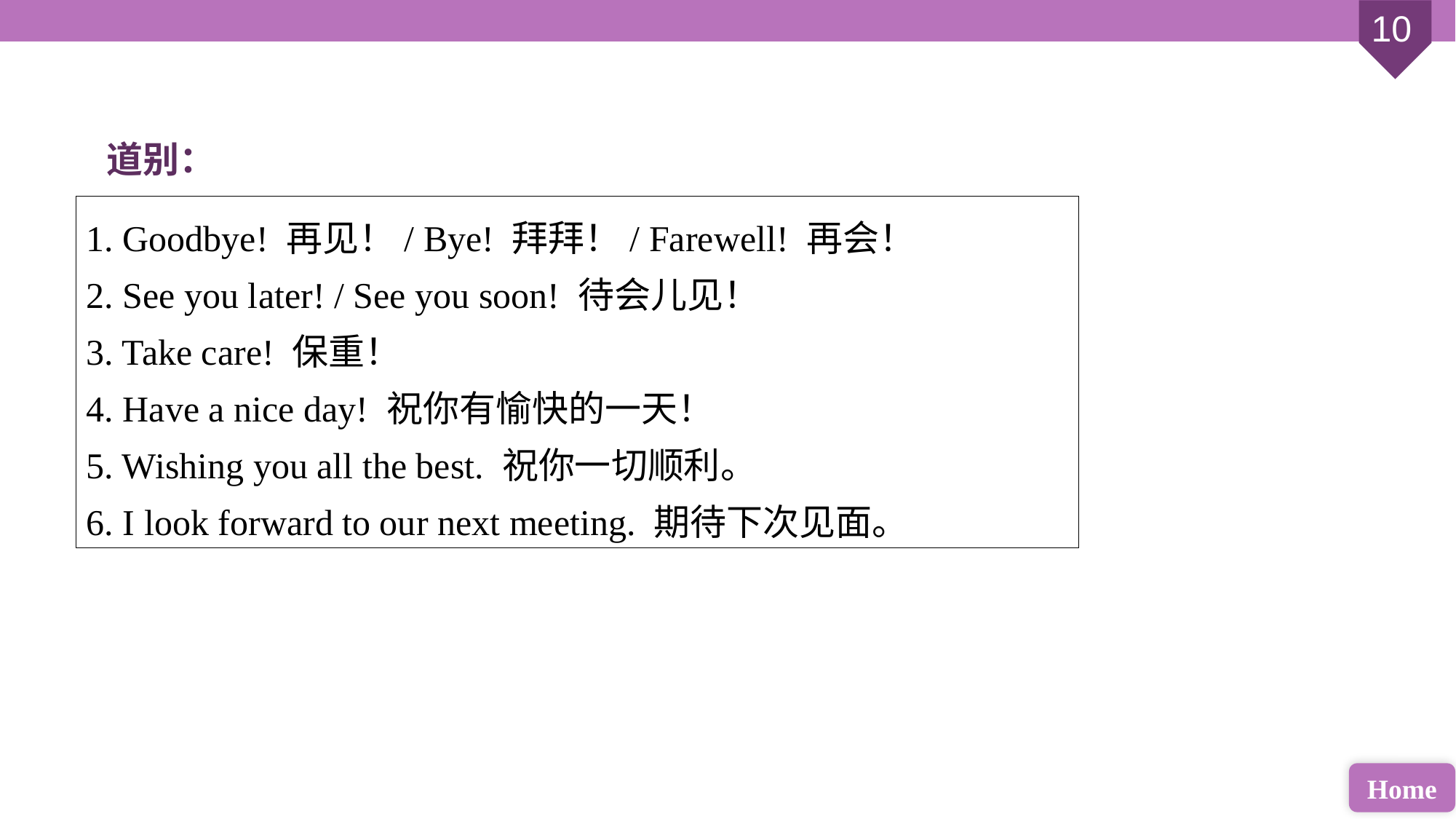

道别：
1. Goodbye! 再见！/ Bye! 拜拜！/ Farewell! 再会！
2. See you later! / See you soon! 待会儿见！
3. Take care! 保重！
4. Have a nice day! 祝你有愉快的一天！
5. Wishing you all the best. 祝你一切顺利。
6. I look forward to our next meeting. 期待下次见面。